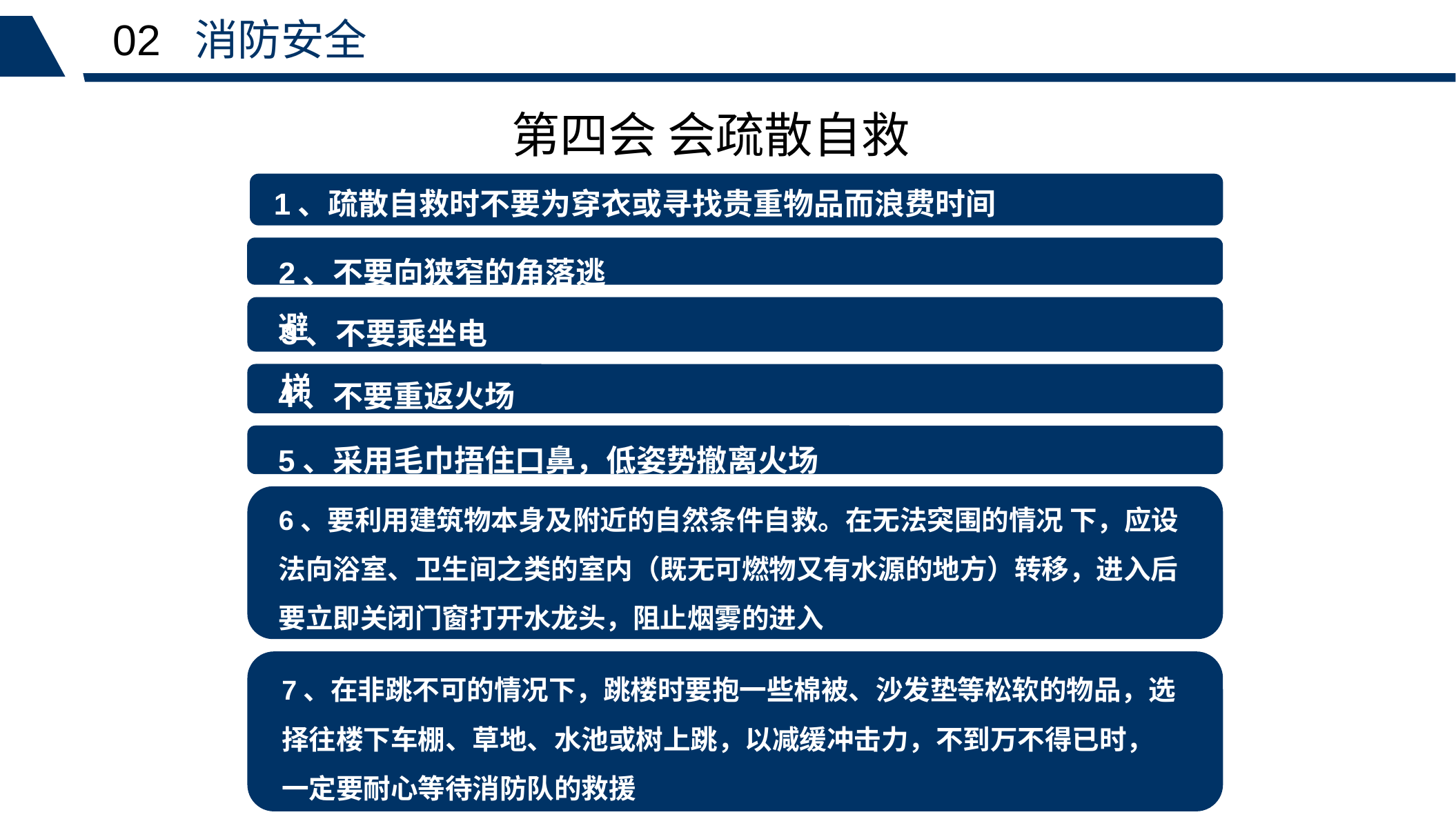

02  消防安全

第四会 会疏散自救
1、疏散自救时不要为穿衣或寻找贵重物品而浪费时间

2、不要向狭窄的角落逃避

3、不要乘坐电梯

4、不要重返火场

5、采用毛巾捂住口鼻，低姿势撤离火场

6、要利用建筑物本身及附近的自然条件自救。在无法突围的情况 下，应设法向浴室、卫生间之类的室内（既无可燃物又有水源的地方）转移，进入后要立即关闭门窗打开水龙头，阻止烟雾的进入

7、在非跳不可的情况下，跳楼时要抱一些棉被、沙发垫等松软的物品，选择往楼下车棚、草地、水池或树上跳，以减缓冲击力，不到万不得已时，一定要耐心等待消防队的救援